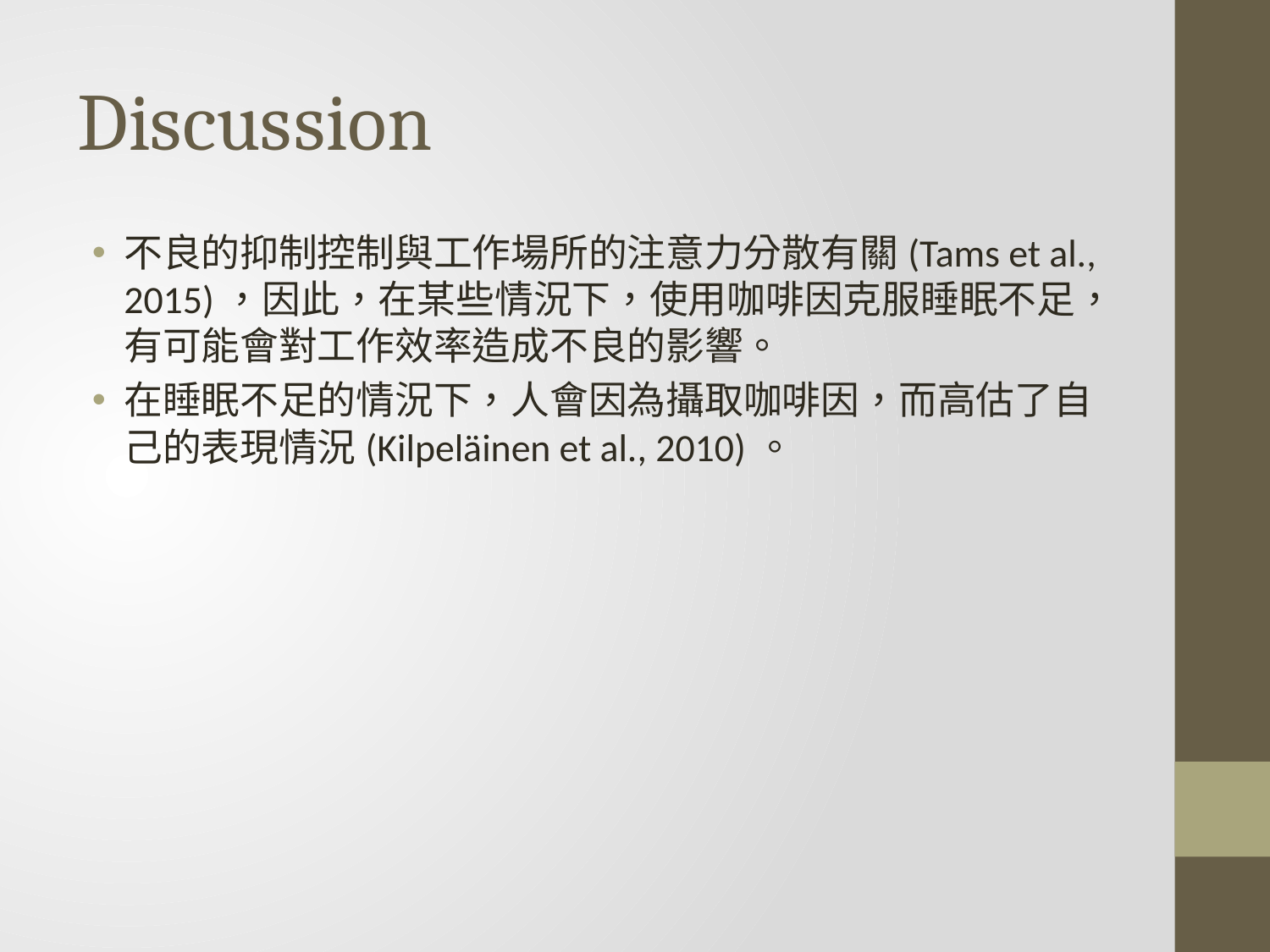

# Discussion
不良的抑制控制與工作場所的注意力分散有關(Tams et al., 2015)，因此，在某些情況下，使用咖啡因克服睡眠不足，有可能會對工作效率造成不良的影響。
在睡眠不足的情況下，人會因為攝取咖啡因，而高估了自己的表現情況(Kilpeläinen et al., 2010)。